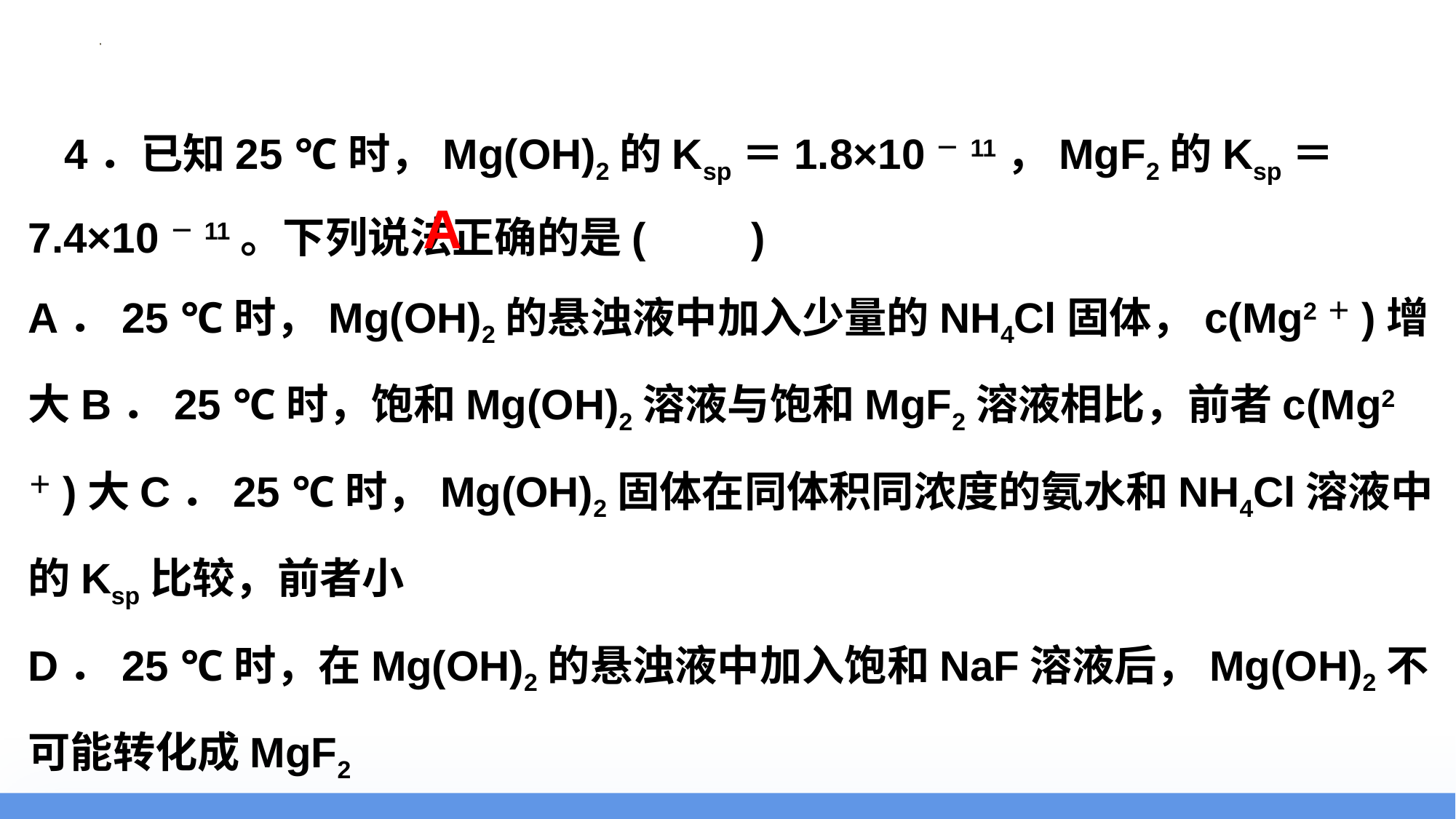

4．已知25 ℃时，Mg(OH)2的Ksp＝1.8×10－11，MgF2的Ksp＝7.4×10－11。下列说法正确的是(　　)
A．25 ℃时，Mg(OH)2的悬浊液中加入少量的NH4Cl固体，c(Mg2＋)增大B．25 ℃时，饱和Mg(OH)2溶液与饱和MgF2溶液相比，前者c(Mg2＋)大C．25 ℃时，Mg(OH)2固体在同体积同浓度的氨水和NH4Cl溶液中的Ksp比较，前者小
D．25 ℃时，在Mg(OH)2的悬浊液中加入饱和NaF溶液后，Mg(OH)2不可能转化成MgF2

A